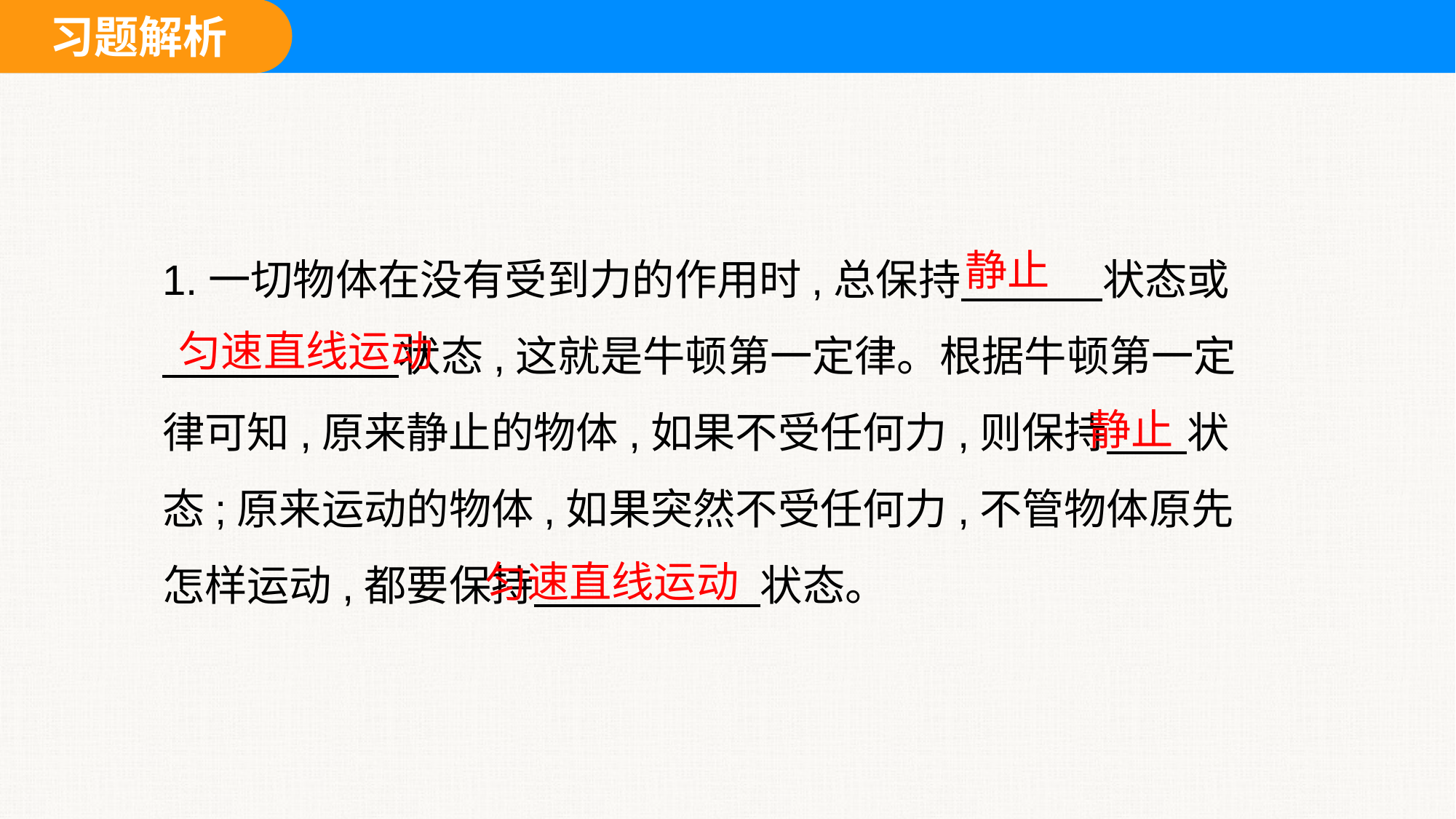

1.一切物体在没有受到力的作用时,总保持　      　状态或
　                　状态,这就是牛顿第一定律。根据牛顿第一定律可知,原来静止的物体,如果不受任何力,则保持　    状态;原来运动的物体,如果突然不受任何力,不管物体原先怎样运动,都要保持　               　状态。
静止
匀速直线运动
静止
匀速直线运动